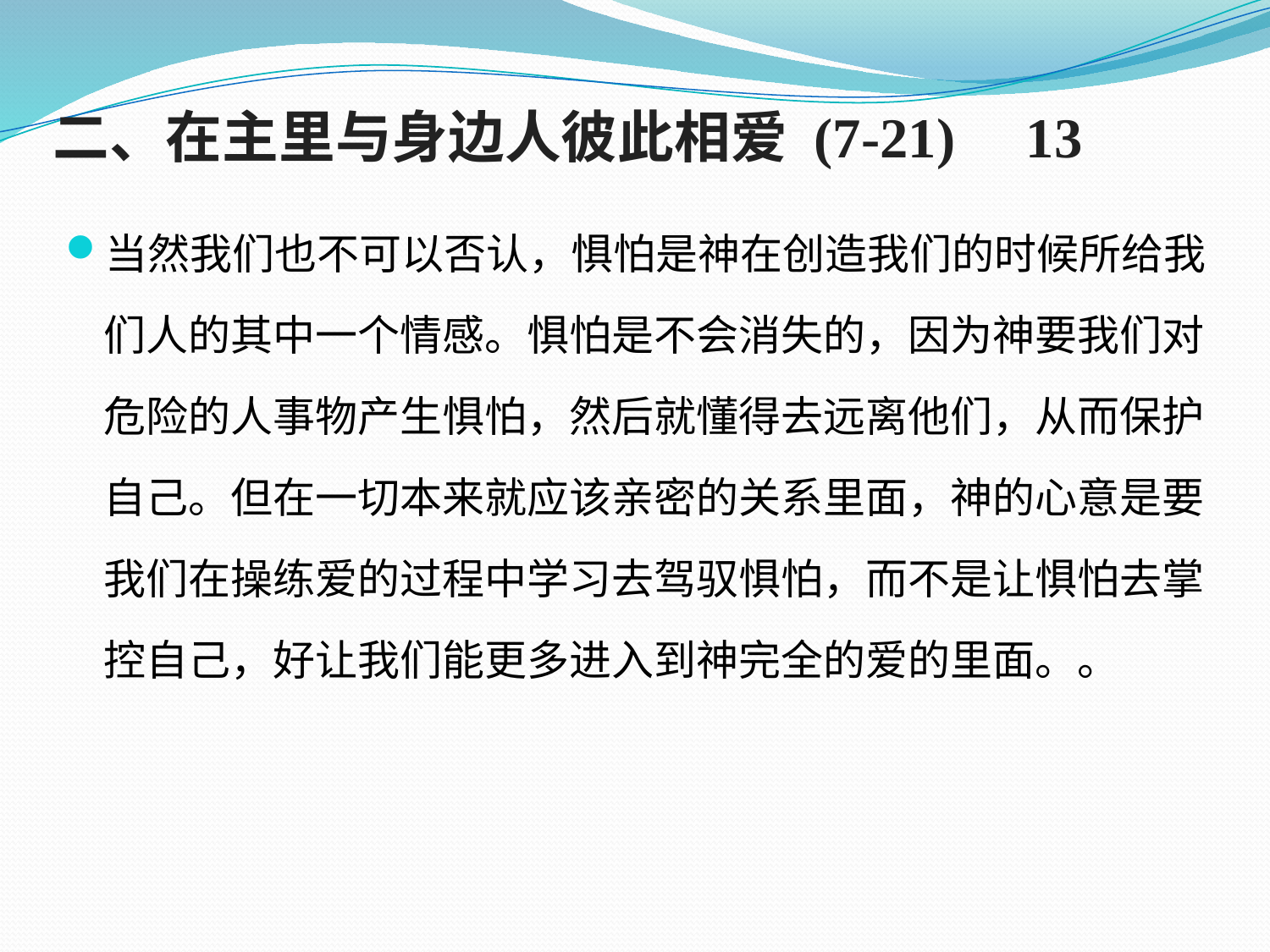

# 二、在主里与身边人彼此相爱 (7-21)     13
当然我们也不可以否认，惧怕是神在创造我们的时候所给我们人的其中一个情感。惧怕是不会消失的，因为神要我们对危险的人事物产生惧怕，然后就懂得去远离他们，从而保护自己。但在一切本来就应该亲密的关系里面，神的心意是要我们在操练爱的过程中学习去驾驭惧怕，而不是让惧怕去掌控自己，好让我们能更多进入到神完全的爱的里面。。